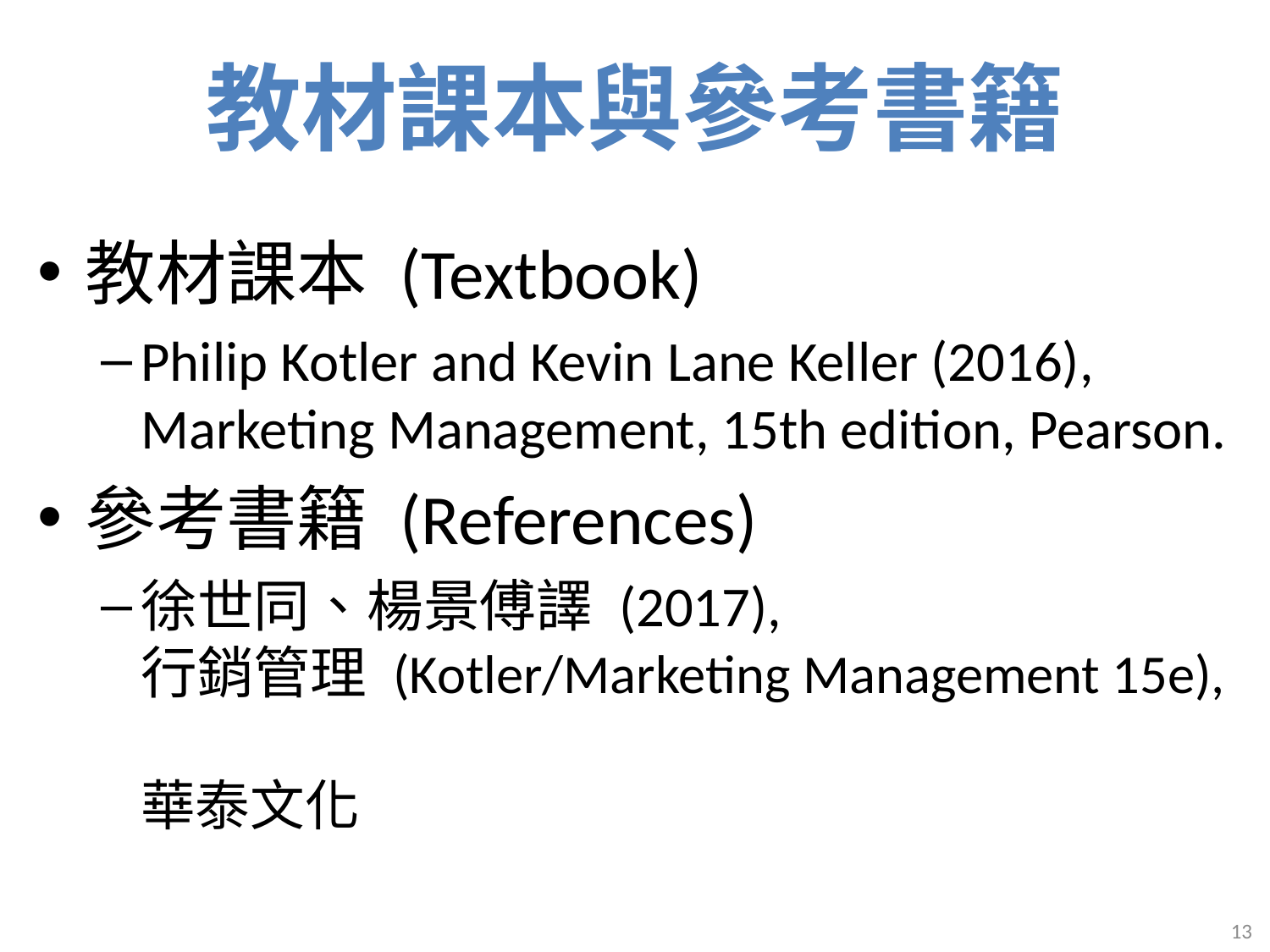

# 教材課本與參考書籍
教材課本 (Textbook)
Philip Kotler and Kevin Lane Keller (2016),
Marketing Management, 15th edition, Pearson.
參考書籍 (References)
徐世同、楊景傅譯 (2017),
行銷管理 (Kotler/Marketing Management 15e),
華泰文化

13